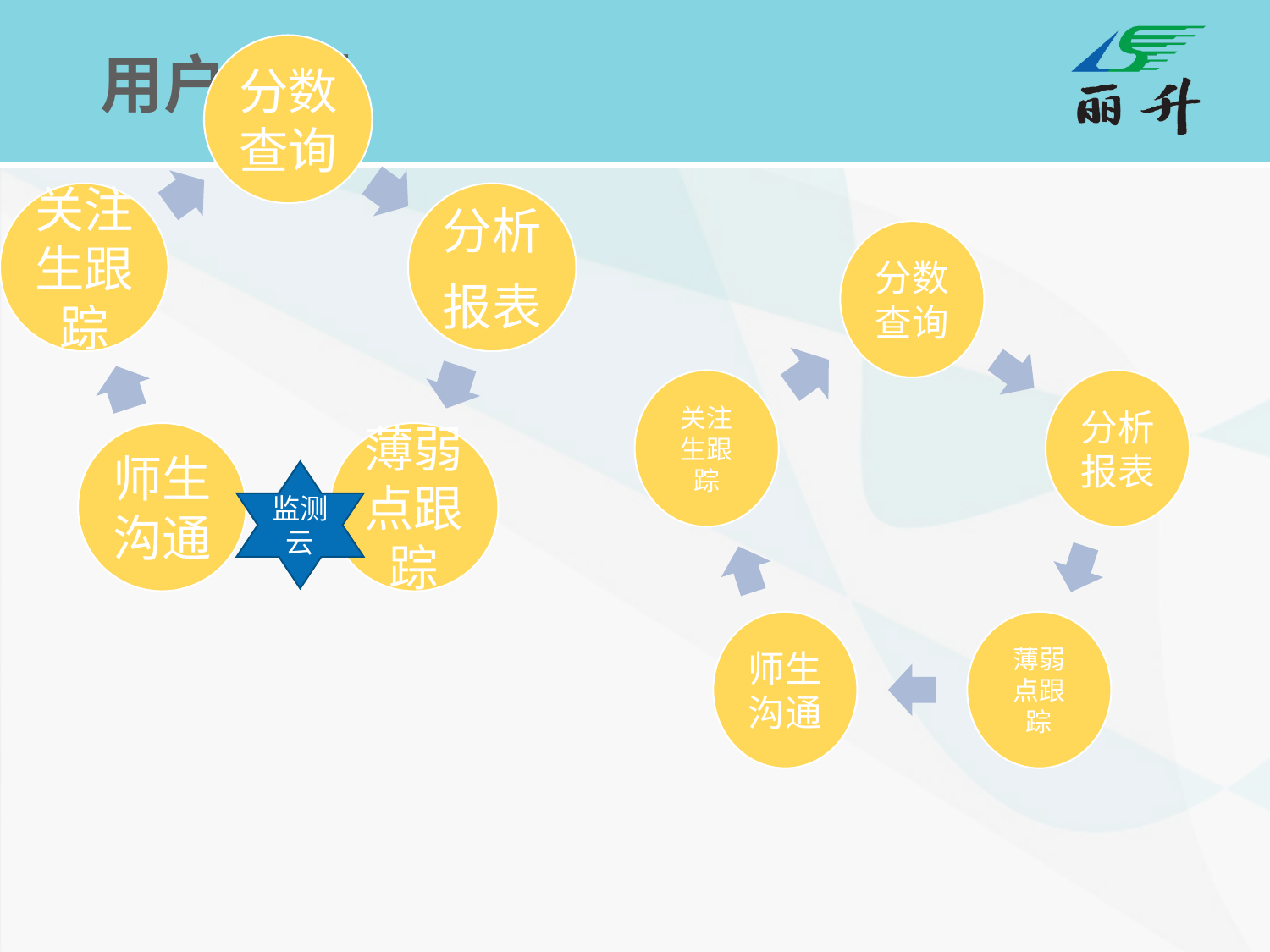

# 用户类型
分数查询

分析
报表

薄弱点跟踪

师生沟通

关注生跟踪

分数查询
分析
报表
薄弱点跟踪
师生沟通
关注生跟踪
监测云